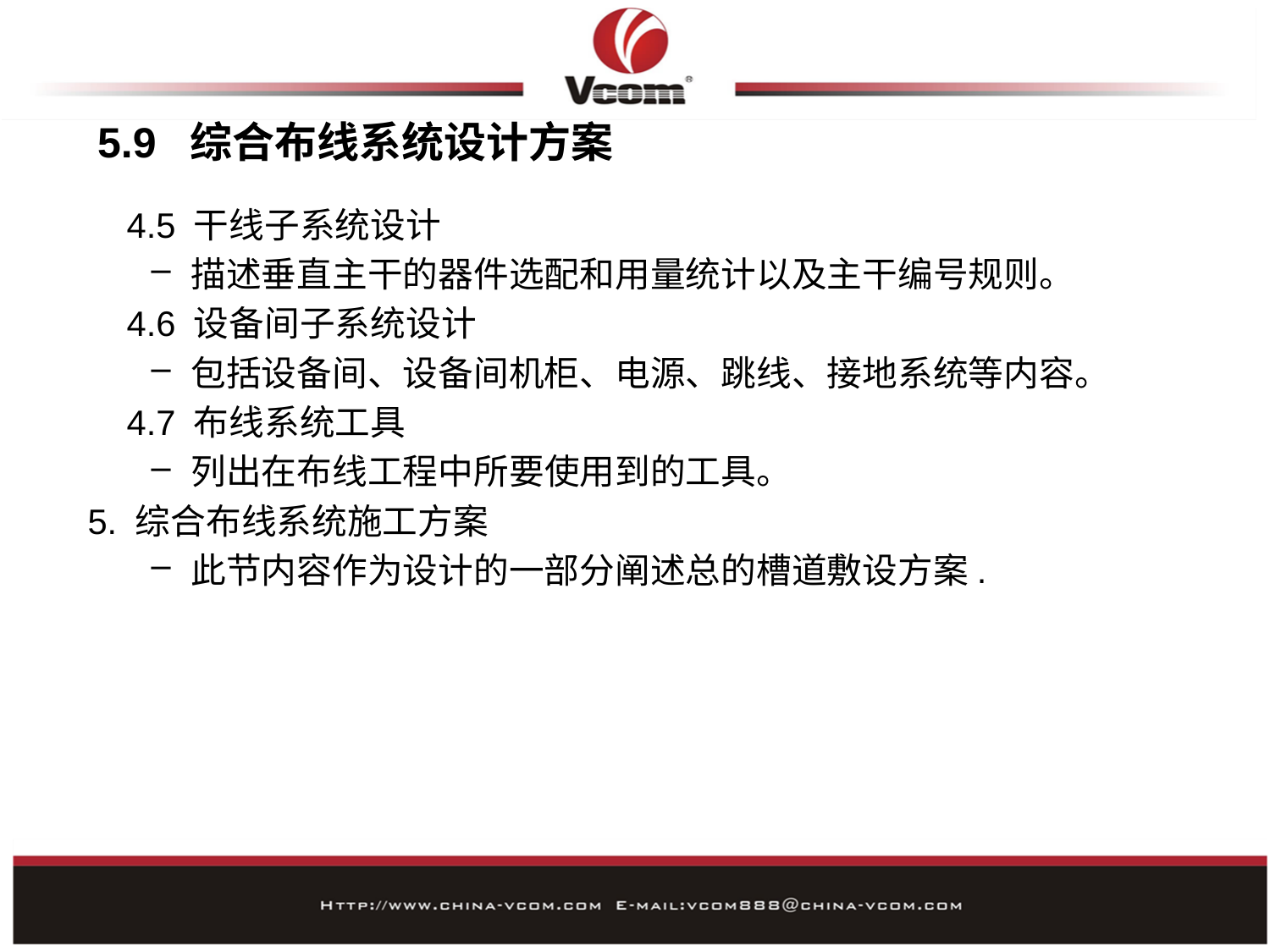

# 5.9  综合布线系统设计方案
    4.5 干线子系统设计
描述垂直主干的器件选配和用量统计以及主干编号规则。
    4.6 设备间子系统设计
包括设备间、设备间机柜、电源、跳线、接地系统等内容。
    4.7 布线系统工具
列出在布线工程中所要使用到的工具。
5. 综合布线系统施工方案
此节内容作为设计的一部分阐述总的槽道敷设方案.